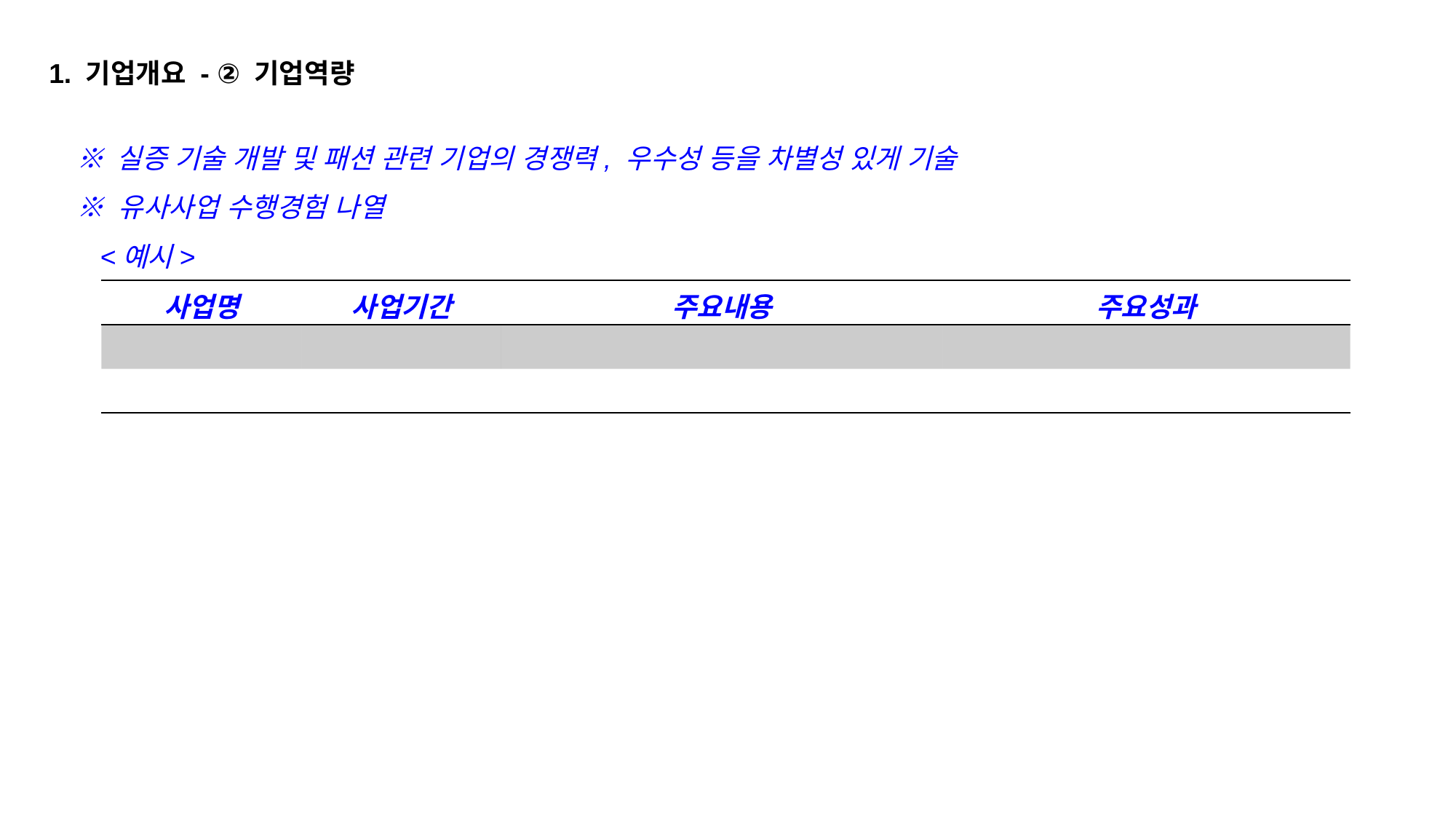

1. 기업개요 - ② 기업역량
※ 실증 기술 개발 및 패션 관련 기업의 경쟁력, 우수성 등을 차별성 있게 기술
※ 유사사업 수행경험 나열
   <예시>

| 사업명 | 사업기간 | 주요내용 | 주요성과 |
| --- | --- | --- | --- |
|  |  |  |  |
|  |  |  |  |